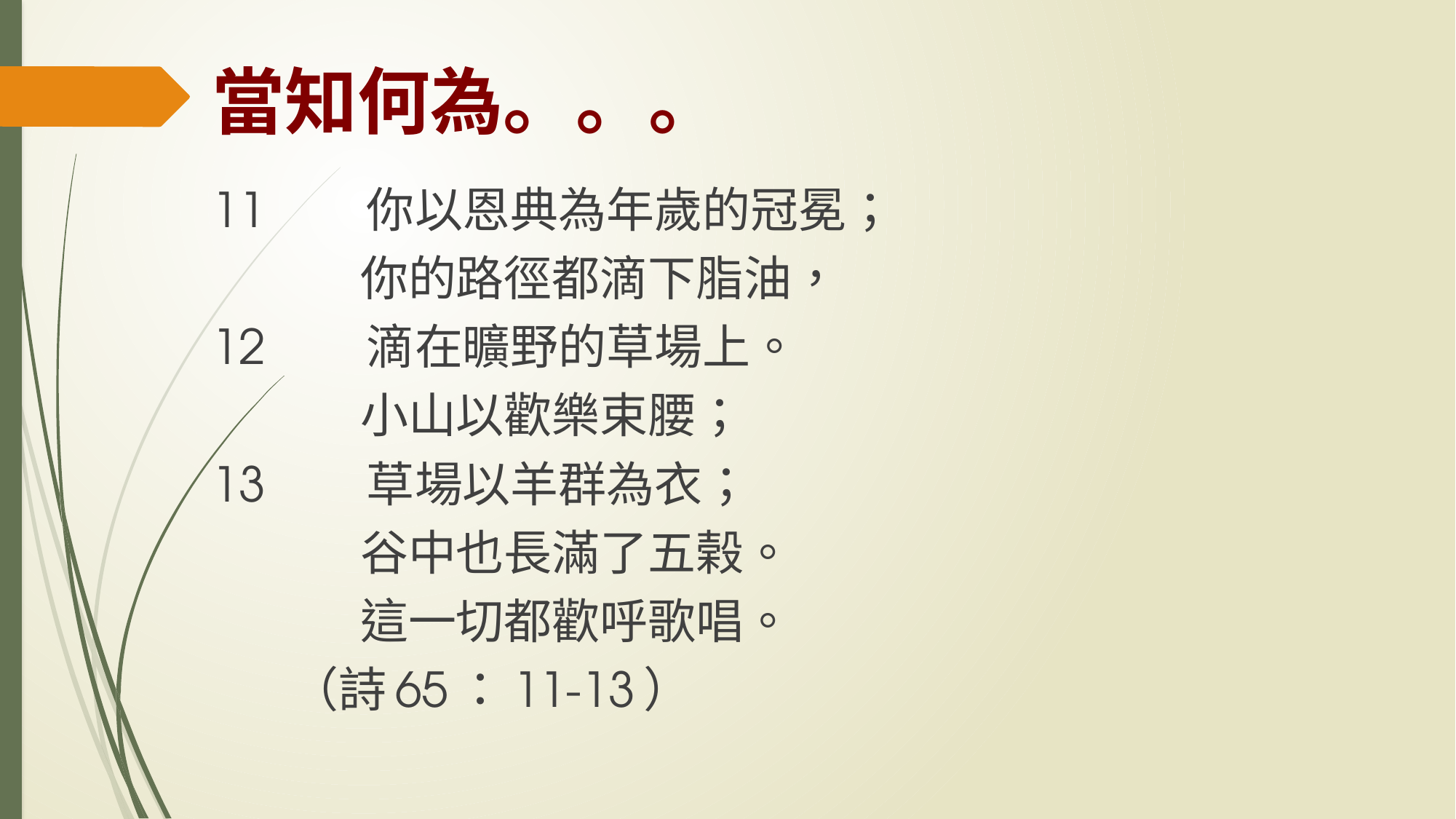

# 當知何為。。。
11       你以恩典為年歲的冠冕；
             你的路徑都滴下脂油，
12       滴在曠野的草場上。
             小山以歡樂束腰；
13       草場以羊群為衣；
             谷中也長滿了五榖。
             這一切都歡呼歌唱。
										（詩65：11-13）